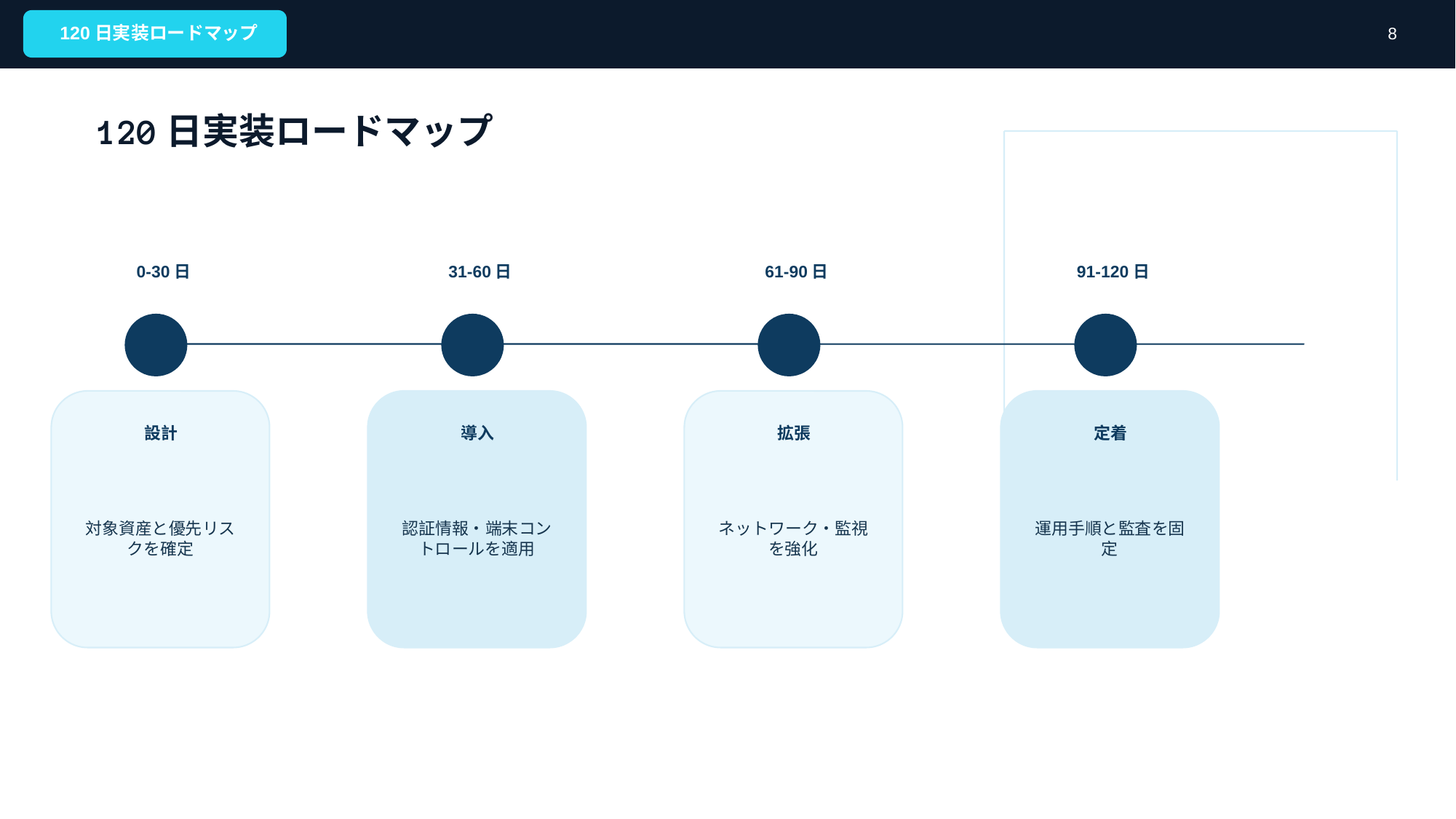

120日実装ロードマップ
8
120日実装ロードマップ

0-30日
31-60日
61-90日
91-120日

設計
導入
拡張
定着
対象資産と優先リスクを確定
認証情報・端末コントロールを適用
ネットワーク・監視を強化
運用手順と監査を固定